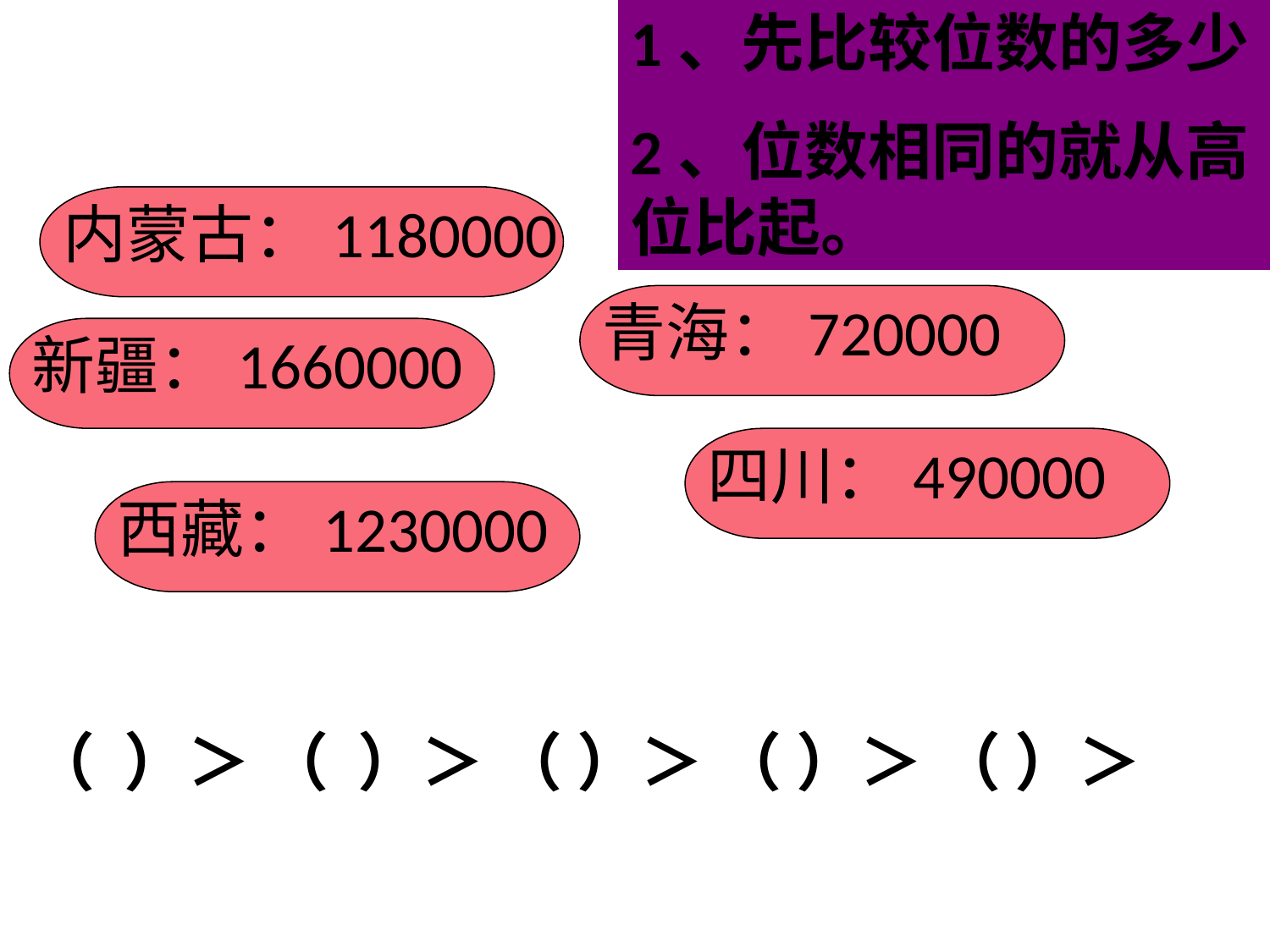

1、先比较位数的多少
2、位数相同的就从高位比起。

内蒙古：1180000

青海：720000

新疆：1660000

四川：490000

西藏：1230000
（  ）＞ （  ）＞ （ ）＞ （ ）＞ （ ）＞